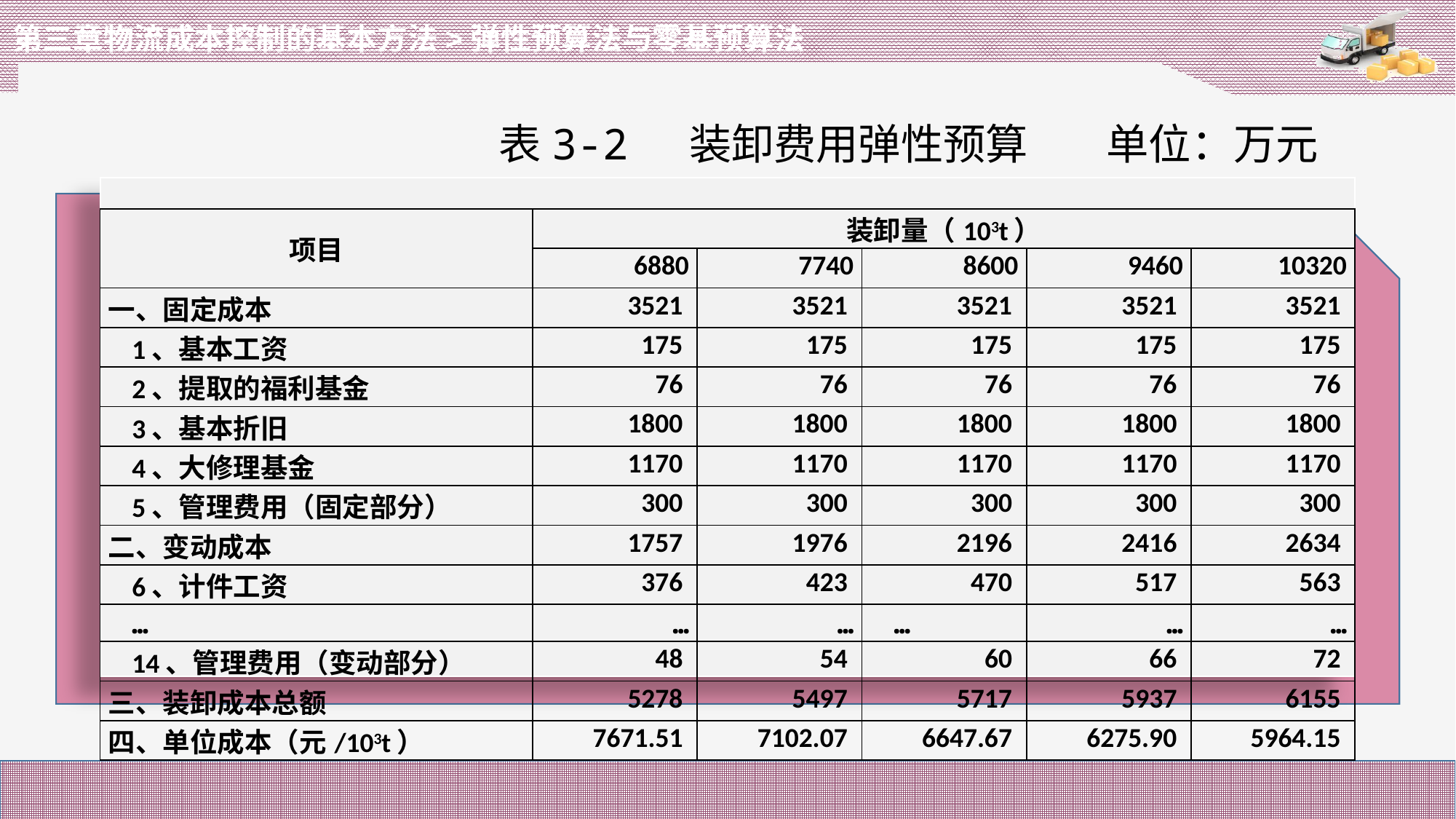

第三章物流成本控制的基本方法>弹性预算法与零基预算法
表3-2  装卸费用弹性预算        单位：万元

| 项目 | 装卸量（103t） |  |  |  |  |
| --- | --- | --- | --- | --- | --- |
|  | 6880 | 7740 | 8600 | 9460 | 10320 |
| 一、固定成本 | 3521 | 3521 | 3521 | 3521 | 3521 |
| 1、基本工资 | 175 | 175 | 175 | 175 | 175 |
| 2、提取的福利基金 | 76 | 76 | 76 | 76 | 76 |
| 3、基本折旧 | 1800 | 1800 | 1800 | 1800 | 1800 |
| 4、大修理基金 | 1170 | 1170 | 1170 | 1170 | 1170 |
| 5、管理费用（固定部分） | 300 | 300 | 300 | 300 | 300 |
| 二、变动成本 | 1757 | 1976 | 2196 | 2416 | 2634 |
| 6、计件工资 | 376 | 423 | 470 | 517 | 563 |
| … | … | … | … | … | … |
| 14、管理费用（变动部分） | 48 | 54 | 60 | 66 | 72 |
| 三、装卸成本总额 | 5278 | 5497 | 5717 | 5937 | 6155 |
| 四、单位成本（元/103t） | 7671.51 | 7102.07 | 6647.67 | 6275.90 | 5964.15 |